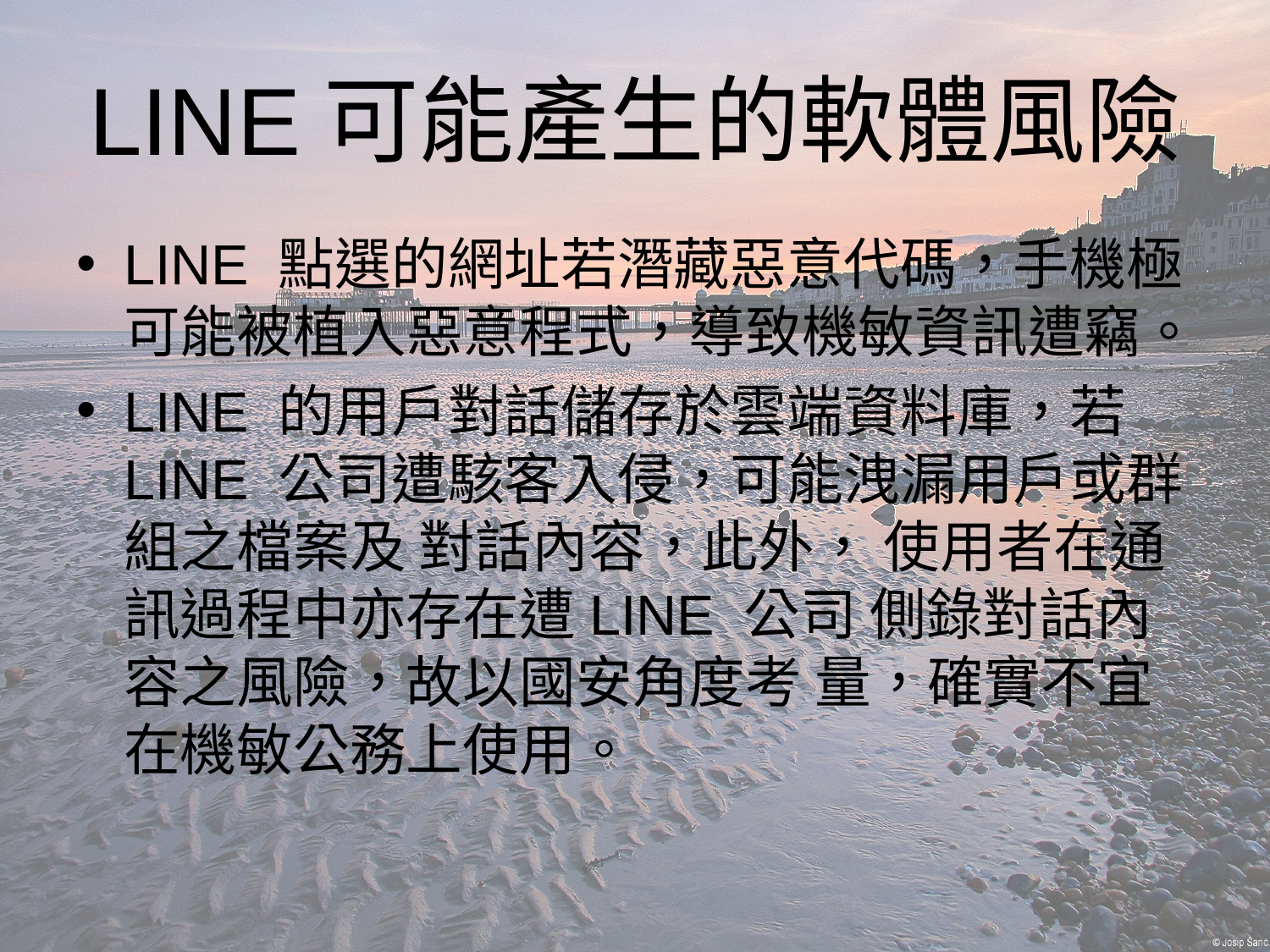

# LINE可能產生的軟體風險
LINE 點選的網址若潛藏惡意代碼，手機極可能被植入惡意程式，導致機敏資訊遭竊。
LINE 的用戶對話儲存於雲端資料庫，若LINE 公司遭駭客入侵，可能洩漏用戶或群組之檔案及 對話內容，此外， 使用者在通訊過程中亦存在遭LINE 公司 側錄對話內容之風險，故以國安角度考 量，確實不宜在機敏公務上使用。